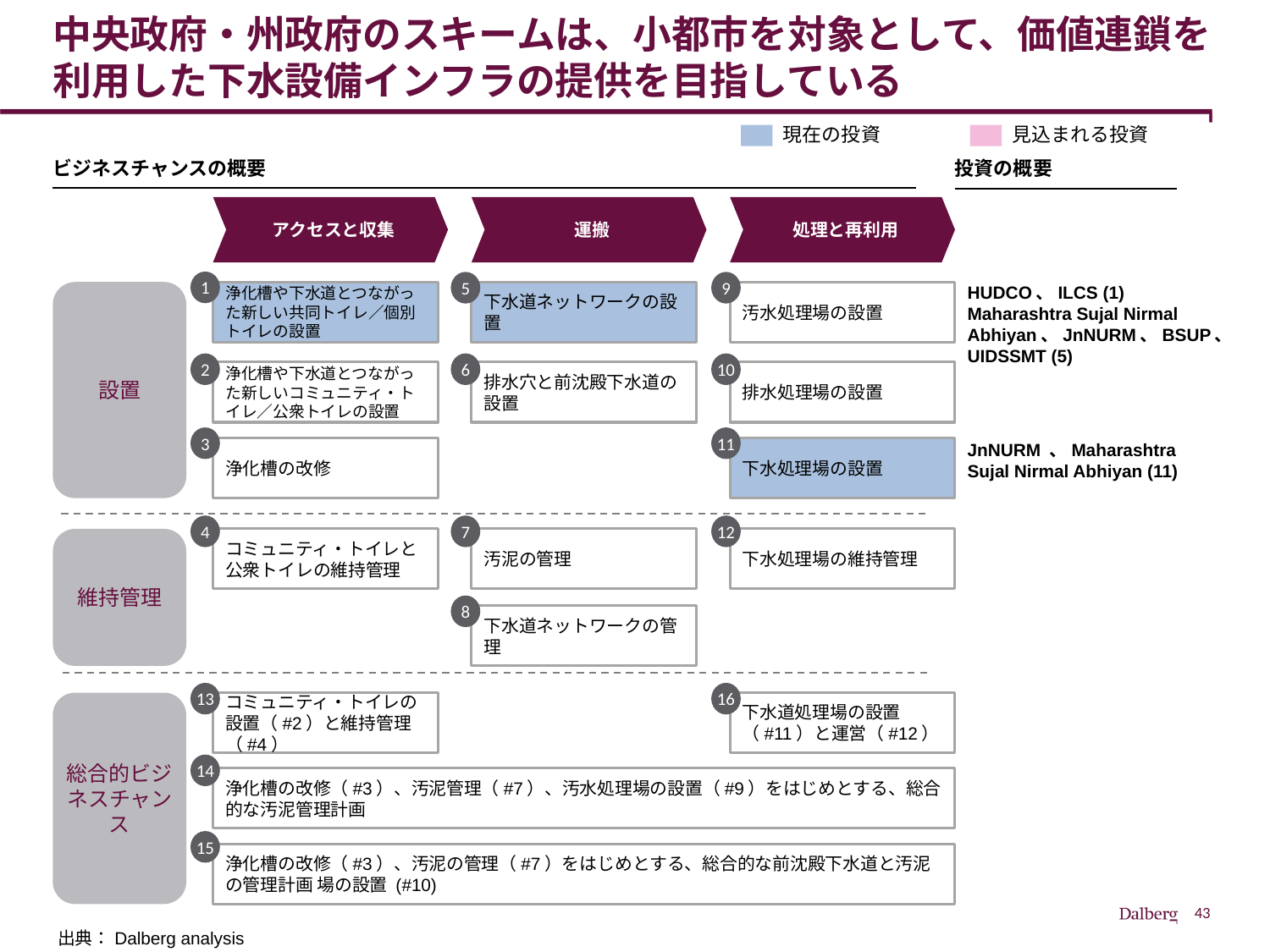

# 中央政府・州政府のスキームは、小都市を対象として、価値連鎖を利用した下水設備インフラの提供を目指している
現在の投資
見込まれる投資

ビジネスチャンスの概要
投資の概要
アクセスと収集
運搬
処理と再利用
1
5
9
HUDCO、ILCS (1)
Maharashtra Sujal Nirmal Abhiyan、JnNURM、BSUP、UIDSSMT (5)
浄化槽や下水道とつながった新しい共同トイレ／個別トイレの設置
下水道ネットワークの設置
汚水処理場の設置
設置
2
6
10
浄化槽や下水道とつながった新しいコミュニティ・トイレ／公衆トイレの設置
排水穴と前沈殿下水道の設置
排水処理場の設置
3
11
浄化槽の改修
下水処理場の設置
JnNURM 、Maharashtra Sujal Nirmal Abhiyan (11)
4
7
12
維持管理
コミュニティ・トイレと公衆トイレの維持管理
汚泥の管理
下水処理場の維持管理
8
下水道ネットワークの管理
13
16
総合的ビジネスチャンス
コミュニティ・トイレの設置（#2）と維持管理（#4）
下水道処理場の設置（#11）と運営（#12）
14
浄化槽の改修（#3）、汚泥管理（#7）、汚水処理場の設置（#9）をはじめとする、総合的な汚泥管理計画
15
浄化槽の改修（#3）、汚泥の管理（#7）をはじめとする、総合的な前沈殿下水道と汚泥の管理計画 場の設置 (#10)
出典：Dalberg analysis